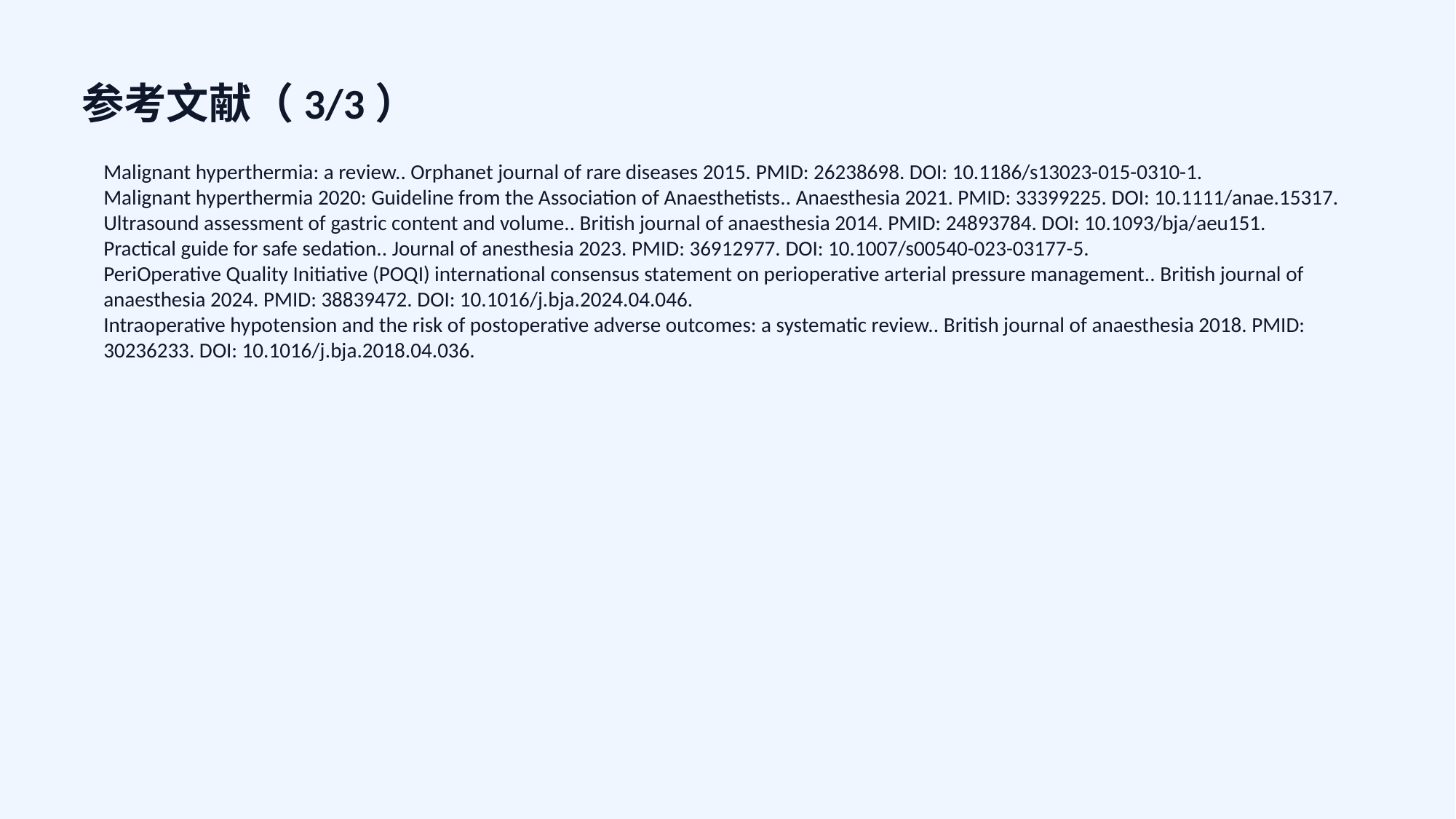

参考文献（3/3）
Malignant hyperthermia: a review.. Orphanet journal of rare diseases 2015. PMID: 26238698. DOI: 10.1186/s13023-015-0310-1.
Malignant hyperthermia 2020: Guideline from the Association of Anaesthetists.. Anaesthesia 2021. PMID: 33399225. DOI: 10.1111/anae.15317.
Ultrasound assessment of gastric content and volume.. British journal of anaesthesia 2014. PMID: 24893784. DOI: 10.1093/bja/aeu151.
Practical guide for safe sedation.. Journal of anesthesia 2023. PMID: 36912977. DOI: 10.1007/s00540-023-03177-5.
PeriOperative Quality Initiative (POQI) international consensus statement on perioperative arterial pressure management.. British journal of anaesthesia 2024. PMID: 38839472. DOI: 10.1016/j.bja.2024.04.046.
Intraoperative hypotension and the risk of postoperative adverse outcomes: a systematic review.. British journal of anaesthesia 2018. PMID: 30236233. DOI: 10.1016/j.bja.2018.04.036.